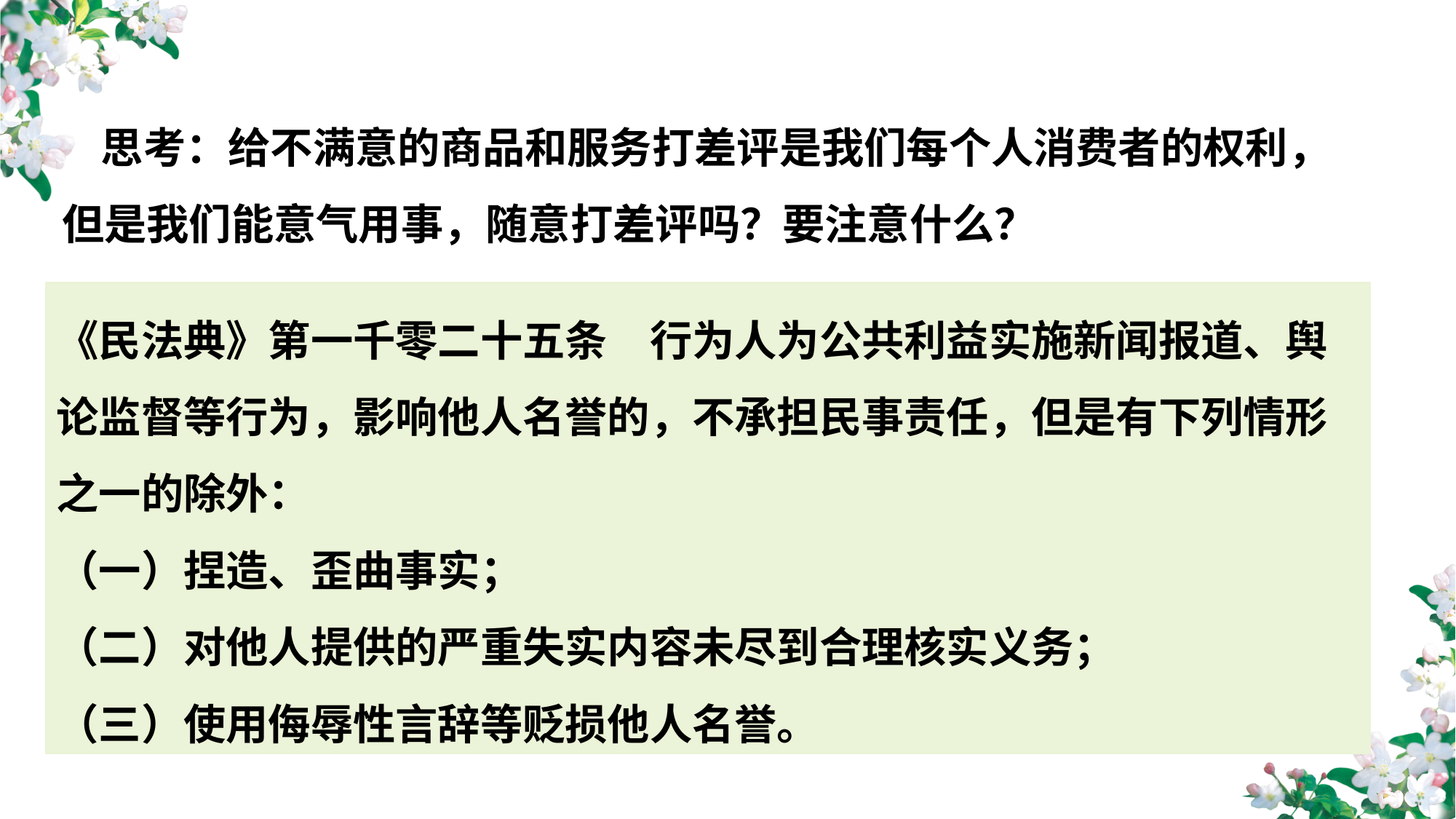

思考：给不满意的商品和服务打差评是我们每个人消费者的权利，但是我们能意气用事，随意打差评吗？要注意什么？
《民法典》第一千零二十五条　行为人为公共利益实施新闻报道、舆论监督等行为，影响他人名誉的，不承担民事责任，但是有下列情形之一的除外：
（一）捏造、歪曲事实；
（二）对他人提供的严重失实内容未尽到合理核实义务；
（三）使用侮辱性言辞等贬损他人名誉。